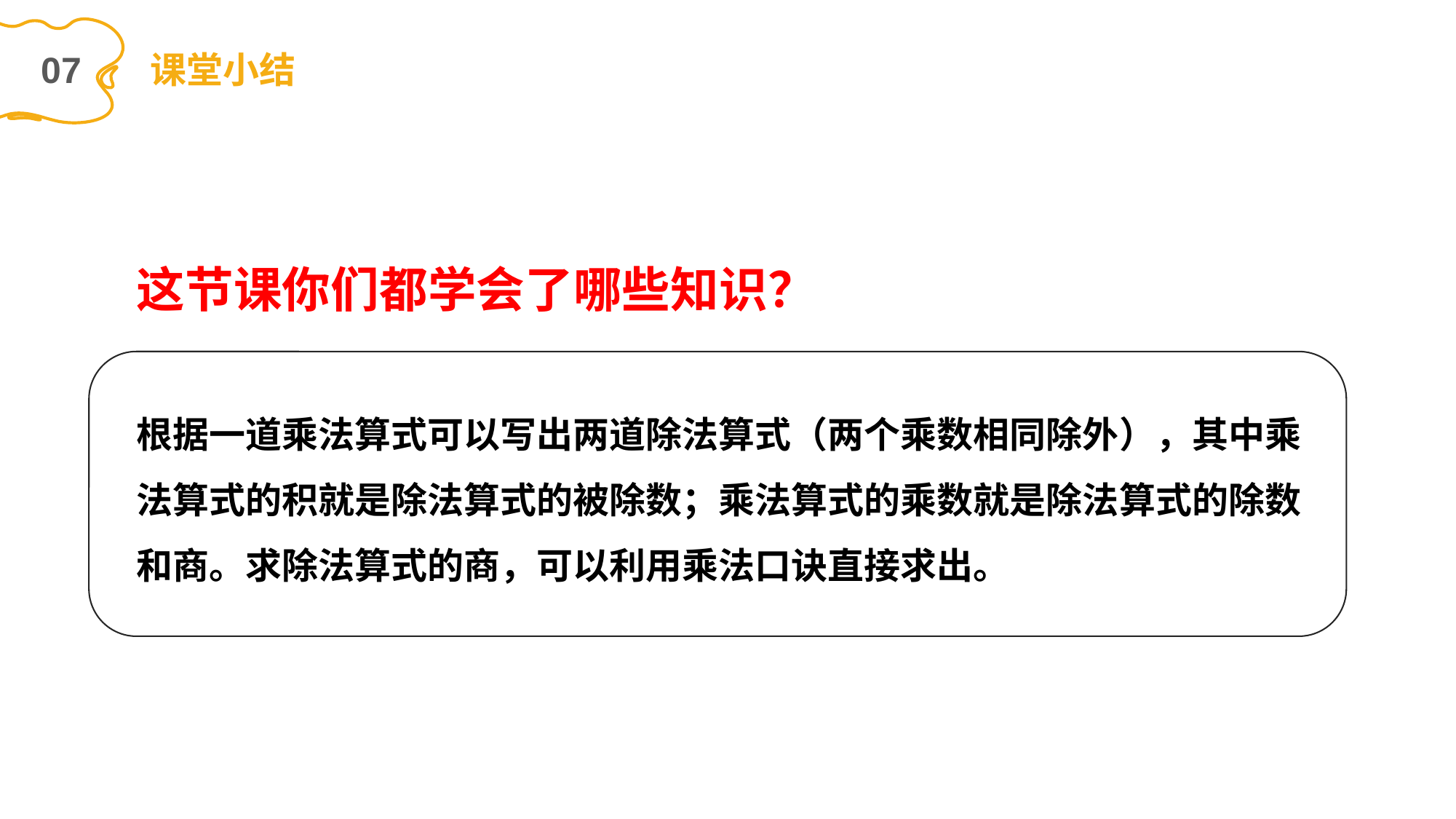

07
课堂小结
这节课你们都学会了哪些知识？

根据一道乘法算式可以写出两道除法算式（两个乘数相同除外），其中乘法算式的积就是除法算式的被除数；乘法算式的乘数就是除法算式的除数和商。求除法算式的商，可以利用乘法口诀直接求出。